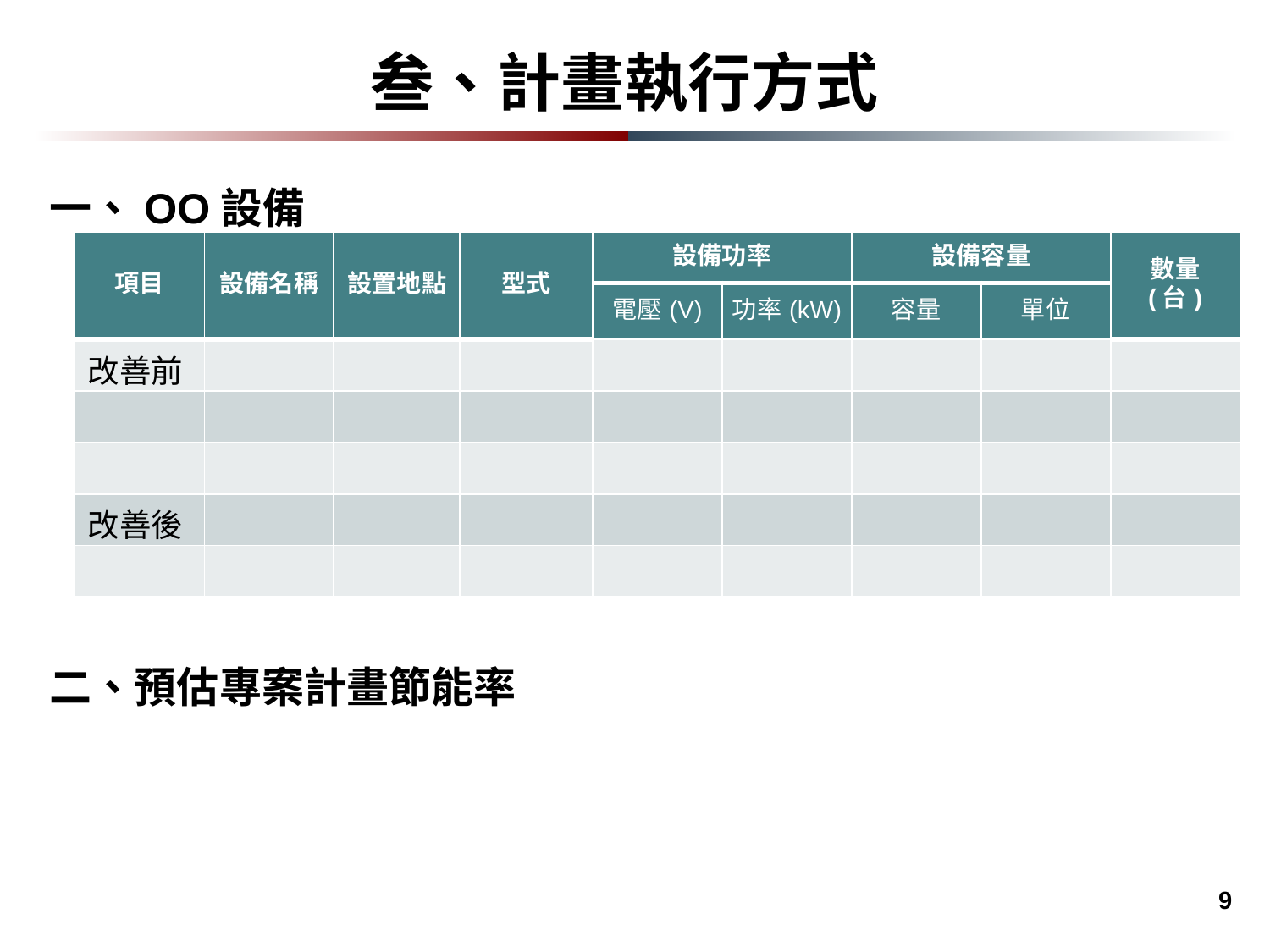

叁、計畫執行方式
一、OO設備
| 項目 | 設備名稱 | 設置地點 | 型式 | 設備功率 |  | 設備容量 |  | 數量 (台) |
| --- | --- | --- | --- | --- | --- | --- | --- | --- |
|  |  |  |  | 電壓(V) | 功率(kW) | 容量 | 單位 |  |
| 改善前 |  |  |  |  |  |  |  |  |
|  |  |  |  |  |  |  |  |  |
|  |  |  |  |  |  |  |  |  |
| 改善後 |  |  |  |  |  |  |  |  |
|  |  |  |  |  |  |  |  |  |
二、預估專案計畫節能率
 9